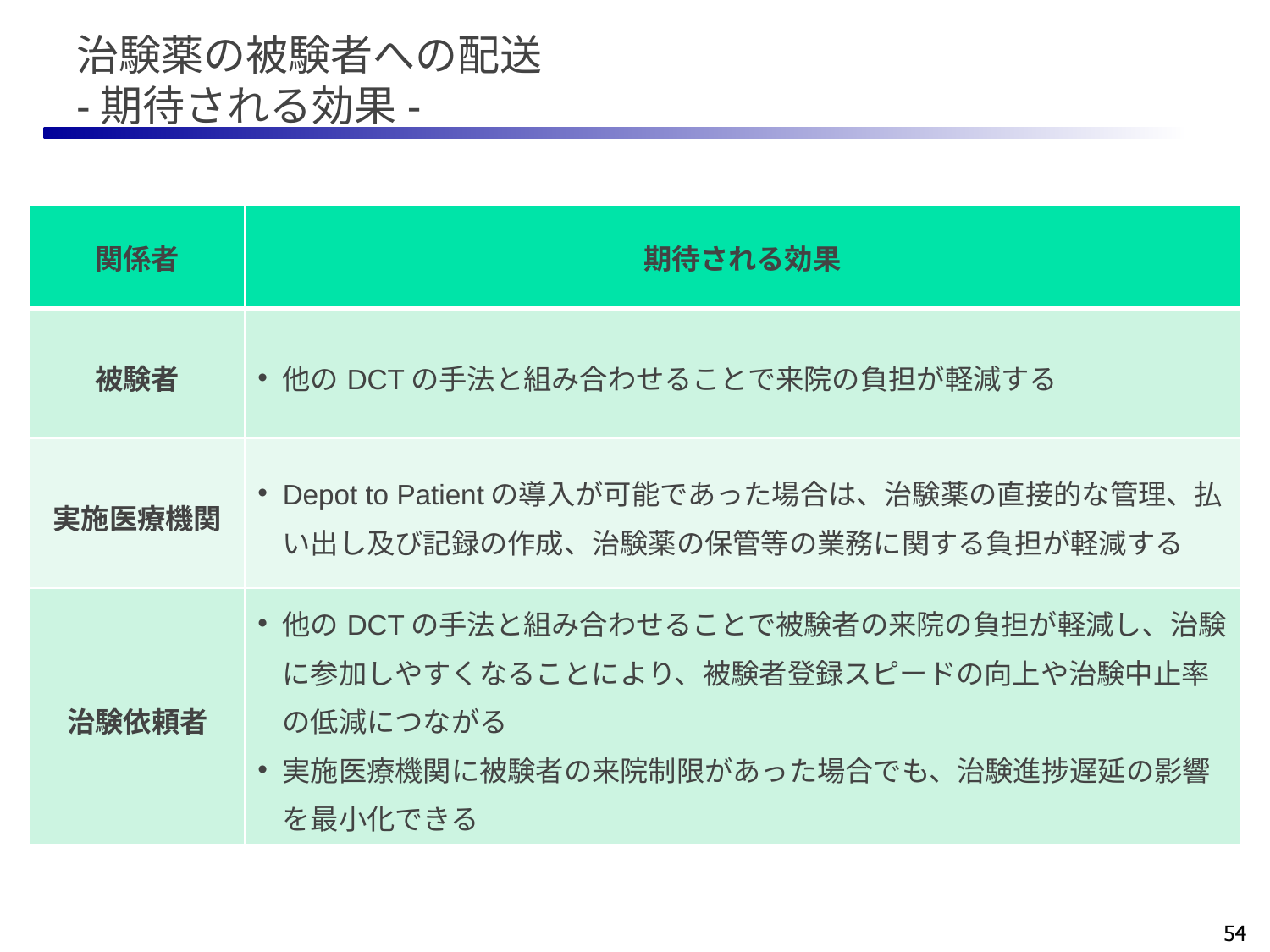

# 治験薬の被験者への配送 -期待される効果-
| 関係者 | 期待される効果 |
| --- | --- |
| 被験者 | 他のDCTの手法と組み合わせることで来院の負担が軽減する |
| 実施医療機関 | Depot to Patientの導入が可能であった場合は、治験薬の直接的な管理、払い出し及び記録の作成、治験薬の保管等の業務に関する負担が軽減する |
| 治験依頼者 | 他のDCTの手法と組み合わせることで被験者の来院の負担が軽減し、治験に参加しやすくなることにより、被験者登録スピードの向上や治験中止率の低減につながる 実施医療機関に被験者の来院制限があった場合でも、治験進捗遅延の影響を最小化できる |
54